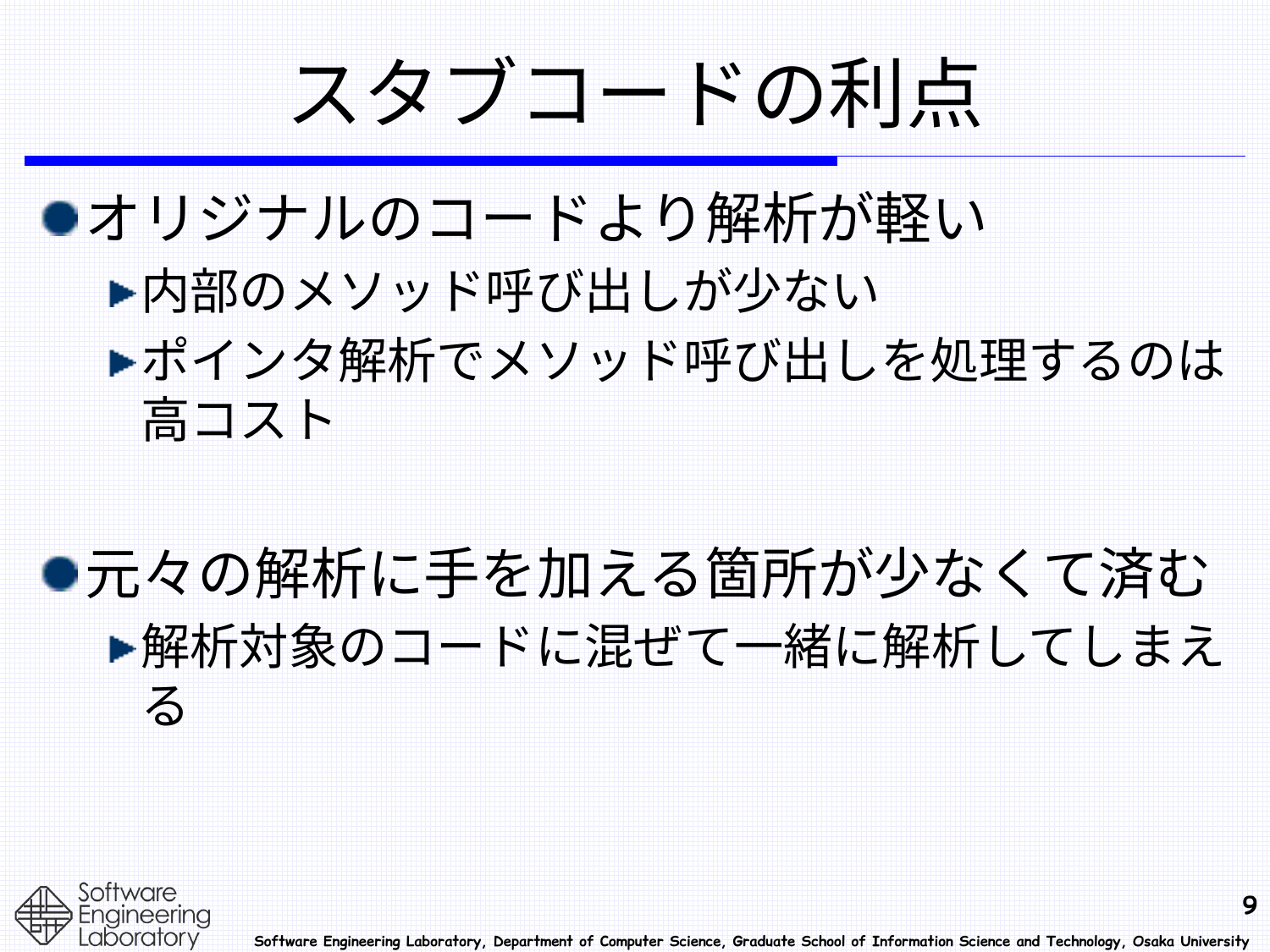

# スタブコードの利点
オリジナルのコードより解析が軽い
内部のメソッド呼び出しが少ない
ポインタ解析でメソッド呼び出しを処理するのは高コスト

元々の解析に手を加える箇所が少なくて済む
解析対象のコードに混ぜて一緒に解析してしまえる